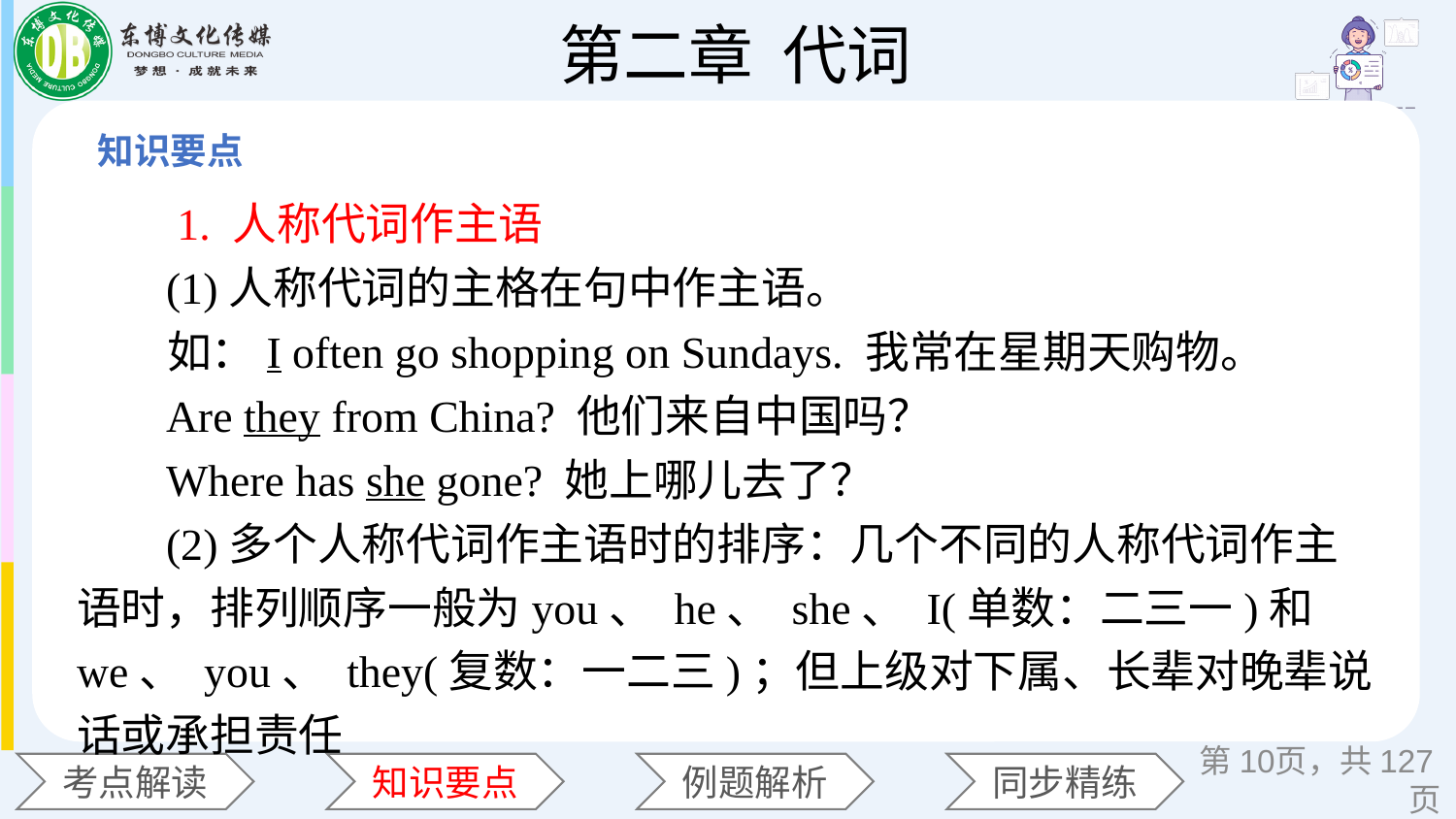

1. 人称代词作主语
        (1)人称代词的主格在句中作主语。
        如：I often go shopping on Sundays. 我常在星期天购物。
        Are they from China? 他们来自中国吗？
        Where has she gone? 她上哪儿去了？
        (2)多个人称代词作主语时的排序：几个不同的人称代词作主语时，排列顺序一般为you、 he、 she、 I(单数：二三一)和we、 you、 they(复数：一二三)；但上级对下属、长辈对晚辈说话或承担责任
第10页，共127页